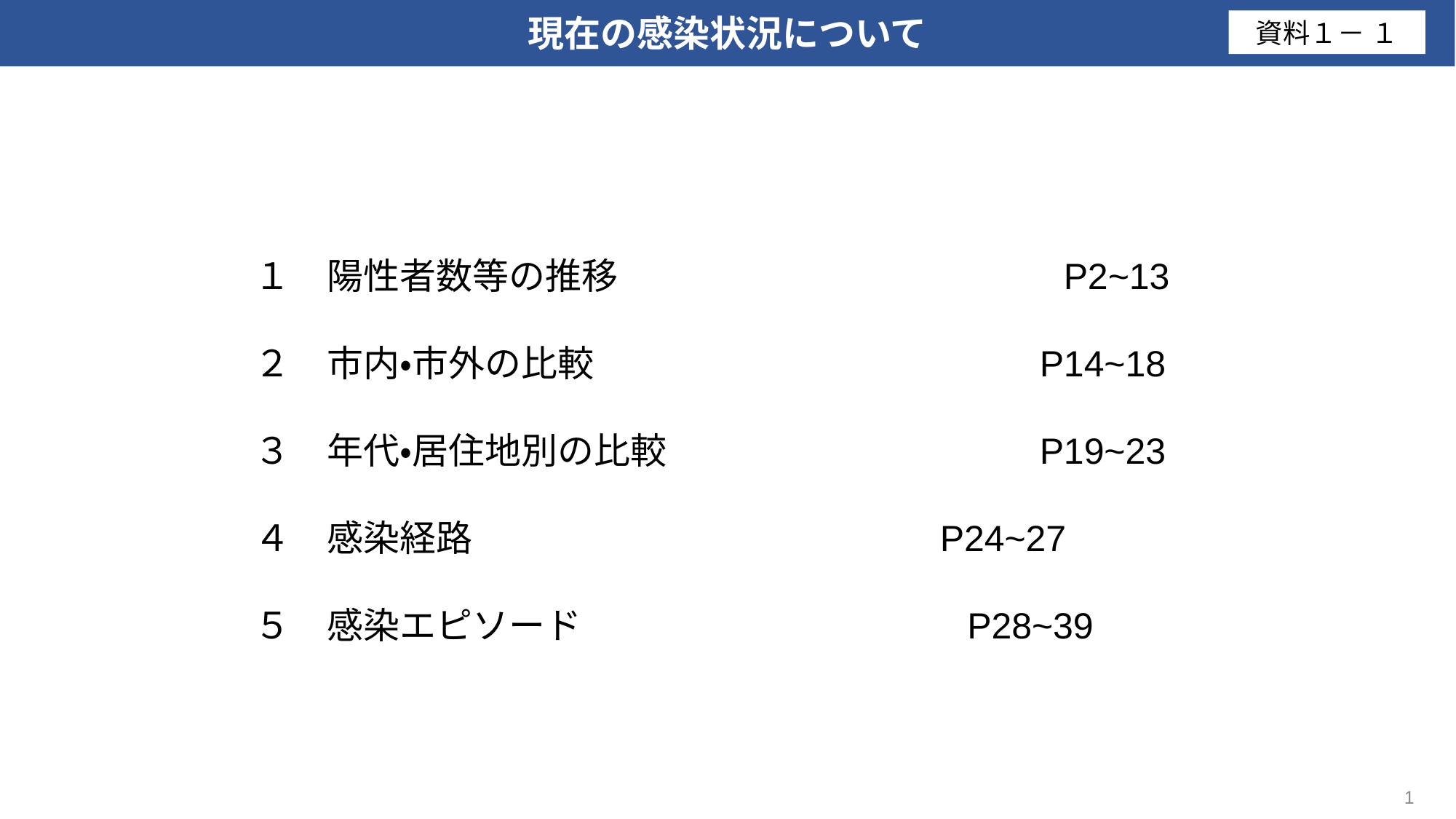

現在の感染状況について
資料１－ １
１　陽性者数等の推移　　　　　　　　　　　　P2~13

２　市内・市外の比較　　　　　　　　　　　　P14~18

３　年代・居住地別の比較　　　　　　　　　　P19~23

４　感染経路                                                        P24~27

５　感染エピソード                                              P28~39
1